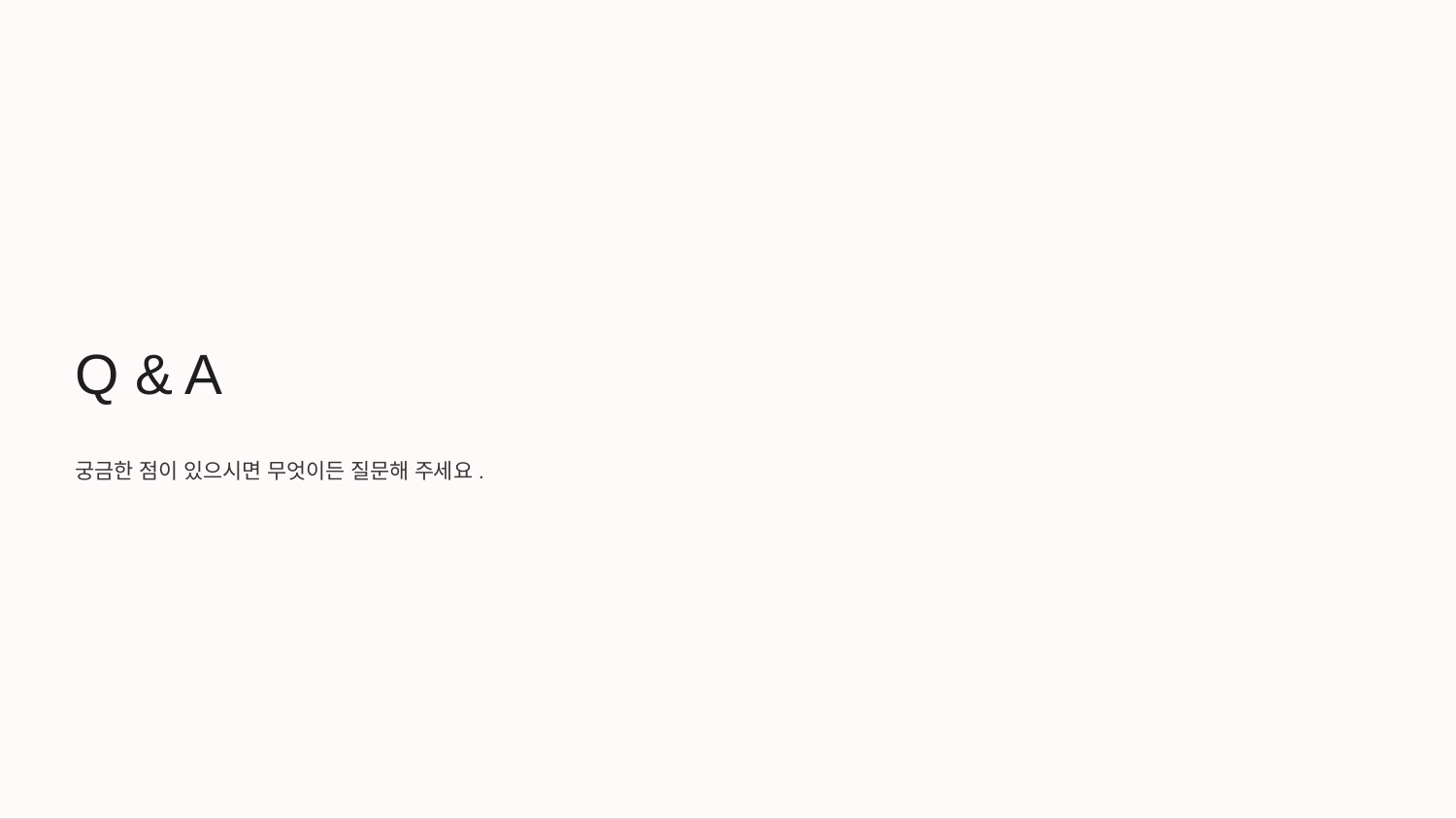

Q & A
궁금한 점이 있으시면 무엇이든 질문해 주세요.